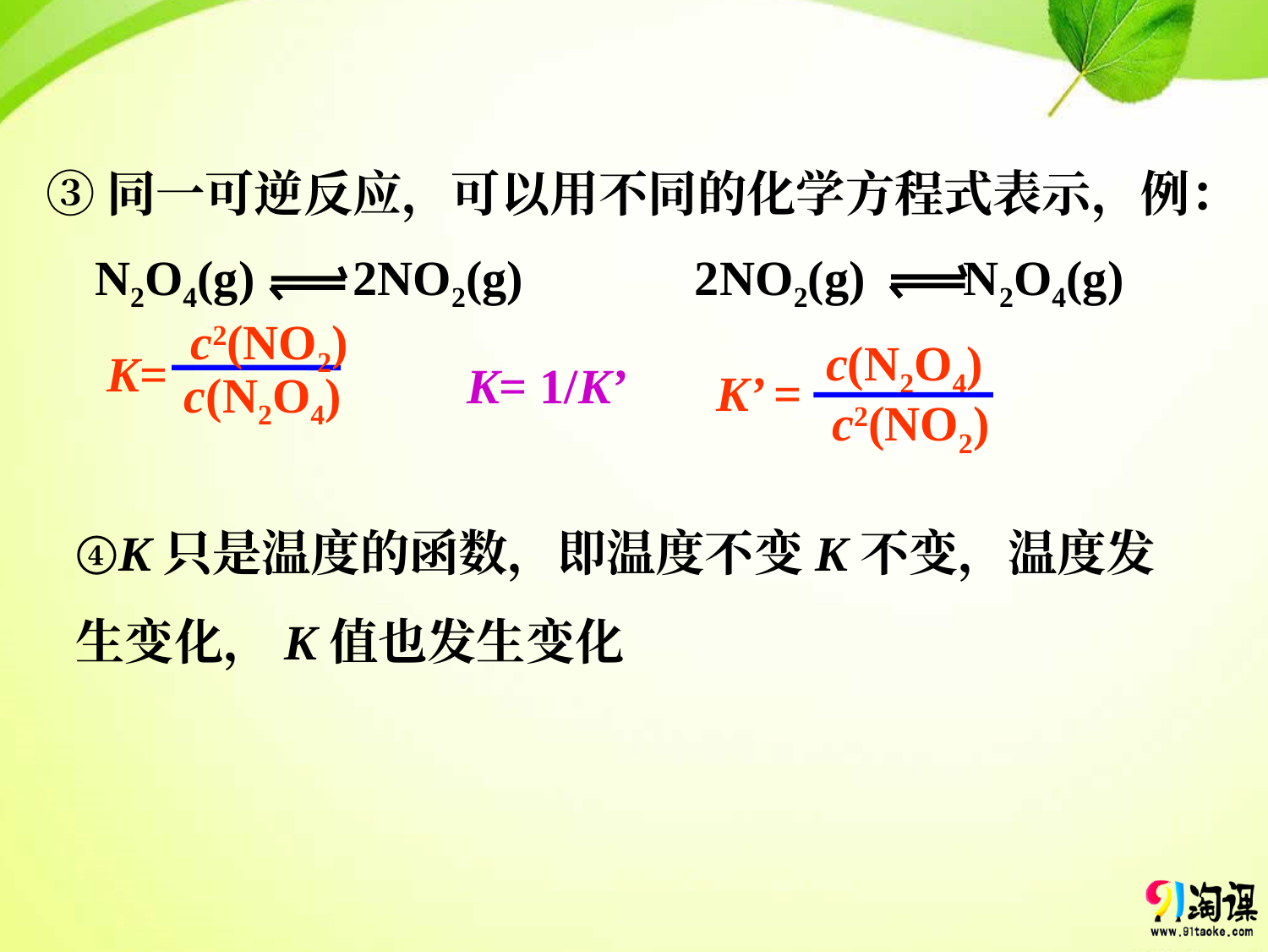

③同一可逆反应，可以用不同的化学方程式表示，例：
    N2O4(g)        2NO2(g)              2NO2(g)        N2O4(g)

    c2(NO2)
K=
c(N2O4)

c(N2O4)
K’ =
c2(NO2)

K= 1/K’
④K只是温度的函数，即温度不变K不变，温度发生变化，K值也发生变化